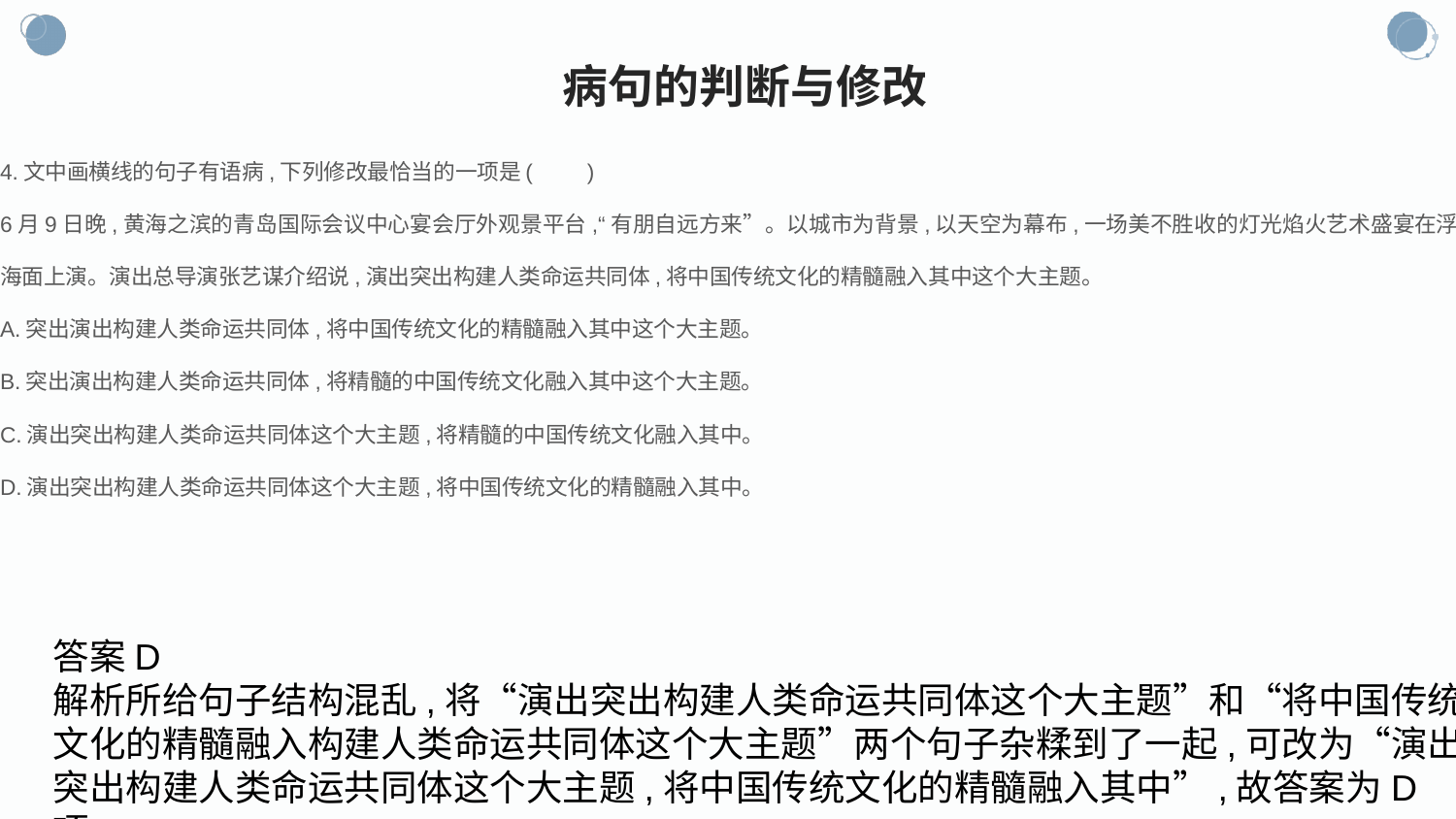

病句的判断与修改
4.文中画横线的句子有语病,下列修改最恰当的一项是(　　)
6月9日晚,黄海之滨的青岛国际会议中心宴会厅外观景平台,“有朋自远方来”。以城市为背景,以天空为幕布,一场美不胜收的灯光焰火艺术盛宴在浮山湾海面上演。演出总导演张艺谋介绍说,演出突出构建人类命运共同体,将中国传统文化的精髓融入其中这个大主题。
A.突出演出构建人类命运共同体,将中国传统文化的精髓融入其中这个大主题。
B.突出演出构建人类命运共同体,将精髓的中国传统文化融入其中这个大主题。
C.演出突出构建人类命运共同体这个大主题,将精髓的中国传统文化融入其中。
D.演出突出构建人类命运共同体这个大主题,将中国传统文化的精髓融入其中。
答案D
解析所给句子结构混乱,将“演出突出构建人类命运共同体这个大主题”和“将中国传统文化的精髓融入构建人类命运共同体这个大主题”两个句子杂糅到了一起,可改为“演出突出构建人类命运共同体这个大主题,将中国传统文化的精髓融入其中”,故答案为D项。